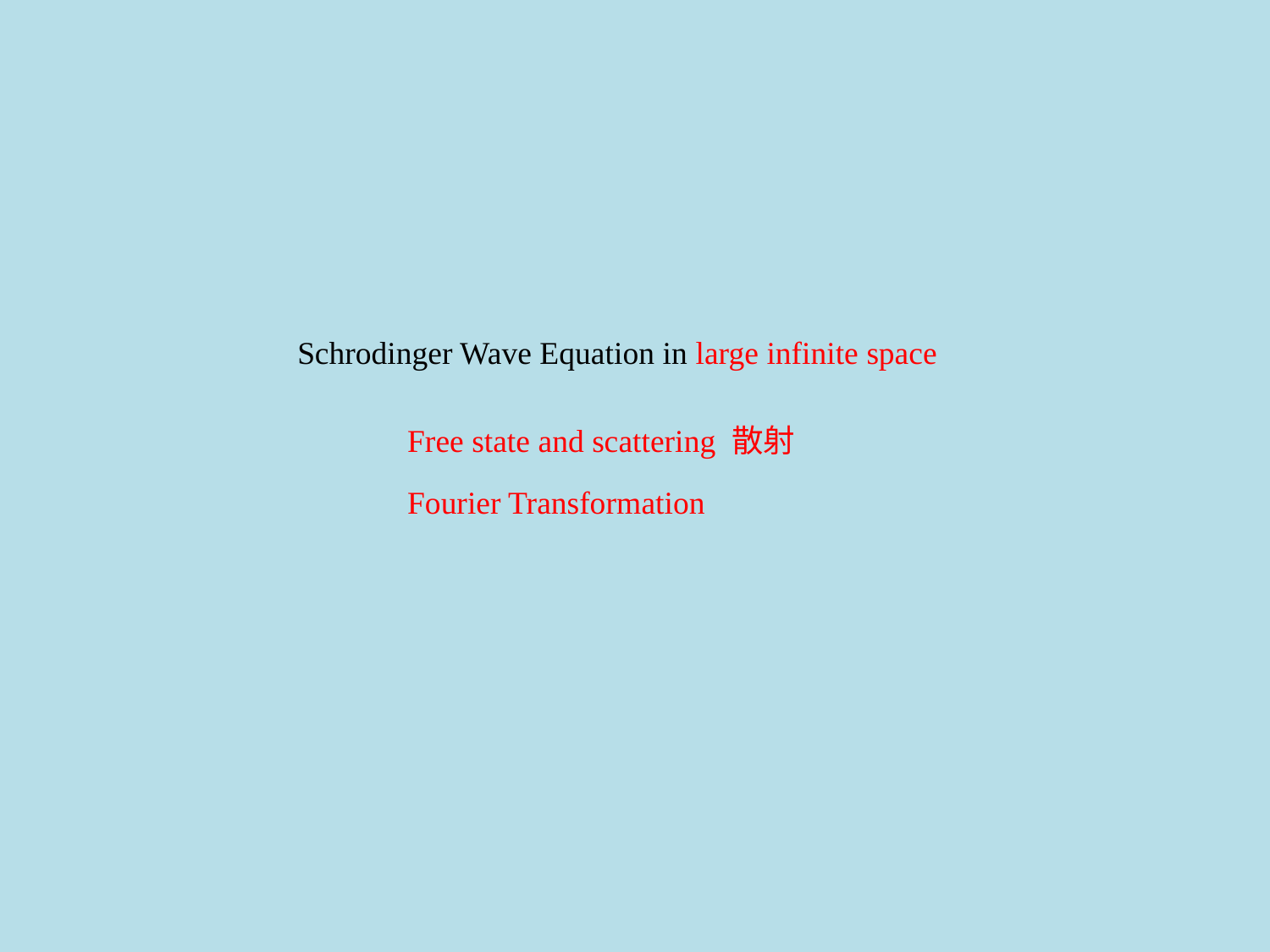

Schrodinger Wave Equation in large infinite space
Free state and scattering 散射
Fourier Transformation